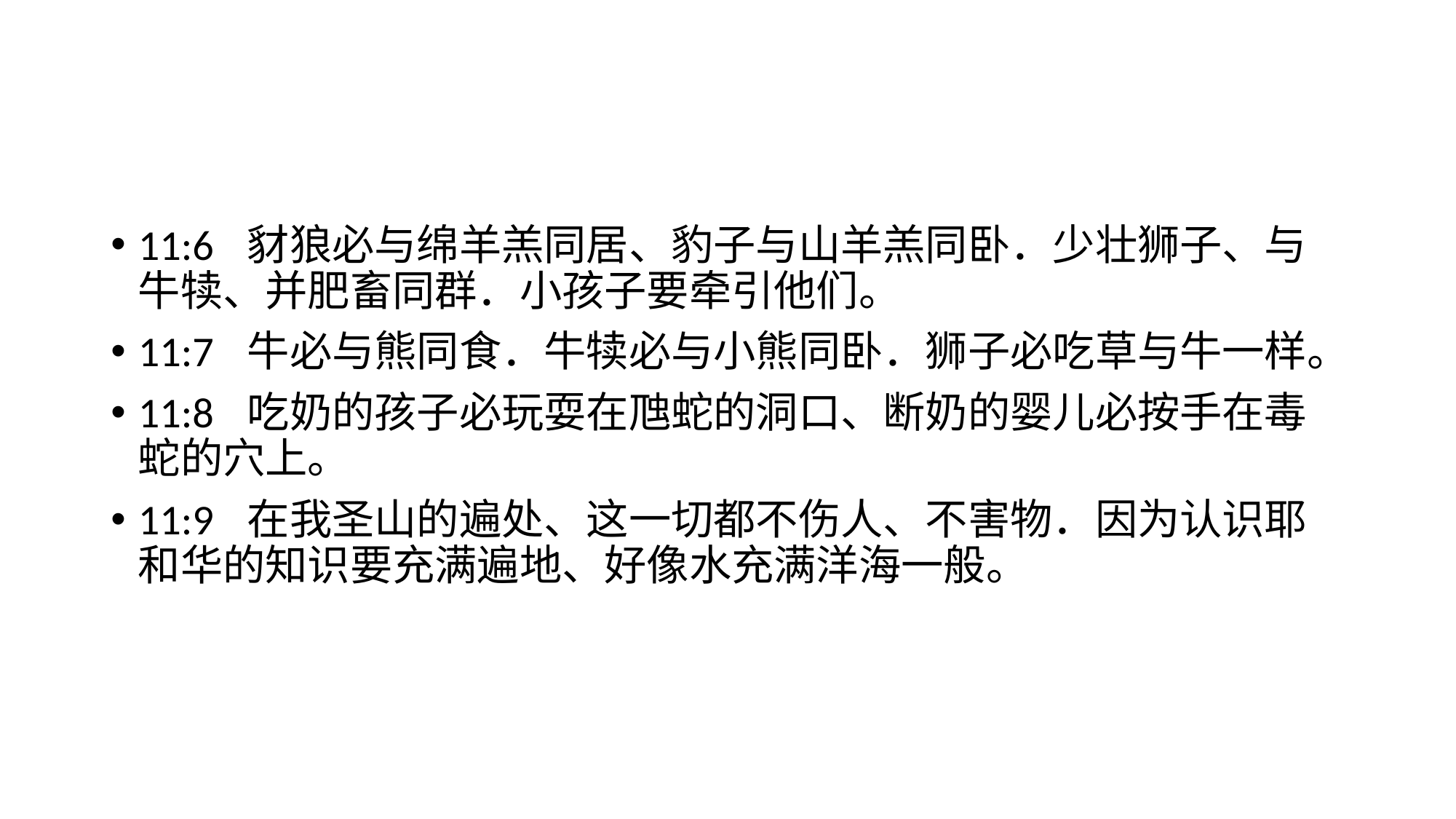

#
11:6	豺狼必与绵羊羔同居、豹子与山羊羔同卧．少壮狮子、与牛犊、并肥畜同群．小孩子要牵引他们。
11:7	牛必与熊同食．牛犊必与小熊同卧．狮子必吃草与牛一样。
11:8	吃奶的孩子必玩耍在虺蛇的洞口、断奶的婴儿必按手在毒蛇的穴上。
11:9	在我圣山的遍处、这一切都不伤人、不害物．因为认识耶和华的知识要充满遍地、好像水充满洋海一般。